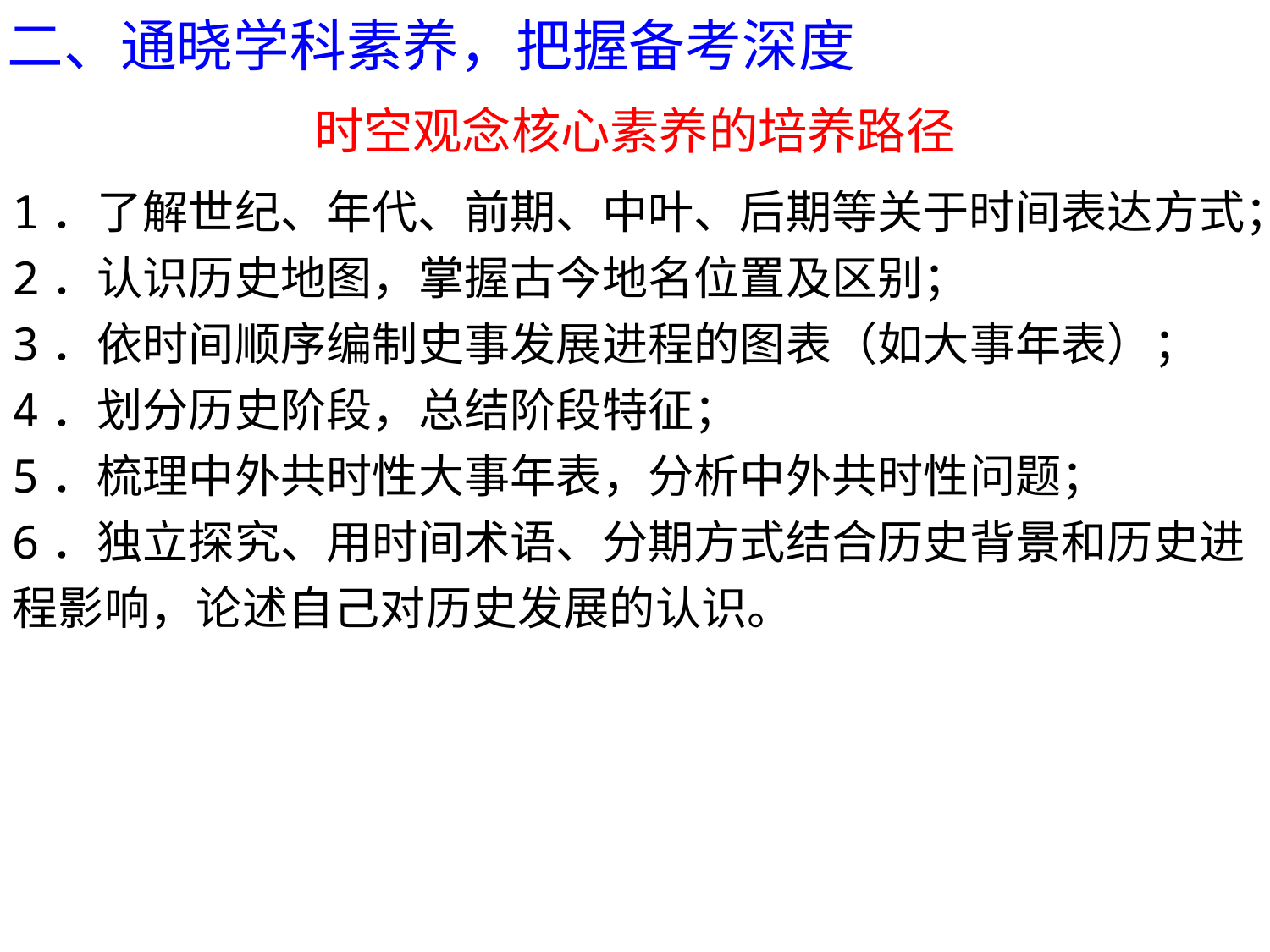

二、通晓学科素养，把握备考深度
时空观念核心素养的培养路径
1．了解世纪、年代、前期、中叶、后期等关于时间表达方式；
2．认识历史地图，掌握古今地名位置及区别；
3．依时间顺序编制史事发展进程的图表（如大事年表）；
4．划分历史阶段，总结阶段特征；
5．梳理中外共时性大事年表，分析中外共时性问题；
6．独立探究、用时间术语、分期方式结合历史背景和历史进程影响，论述自己对历史发展的认识。